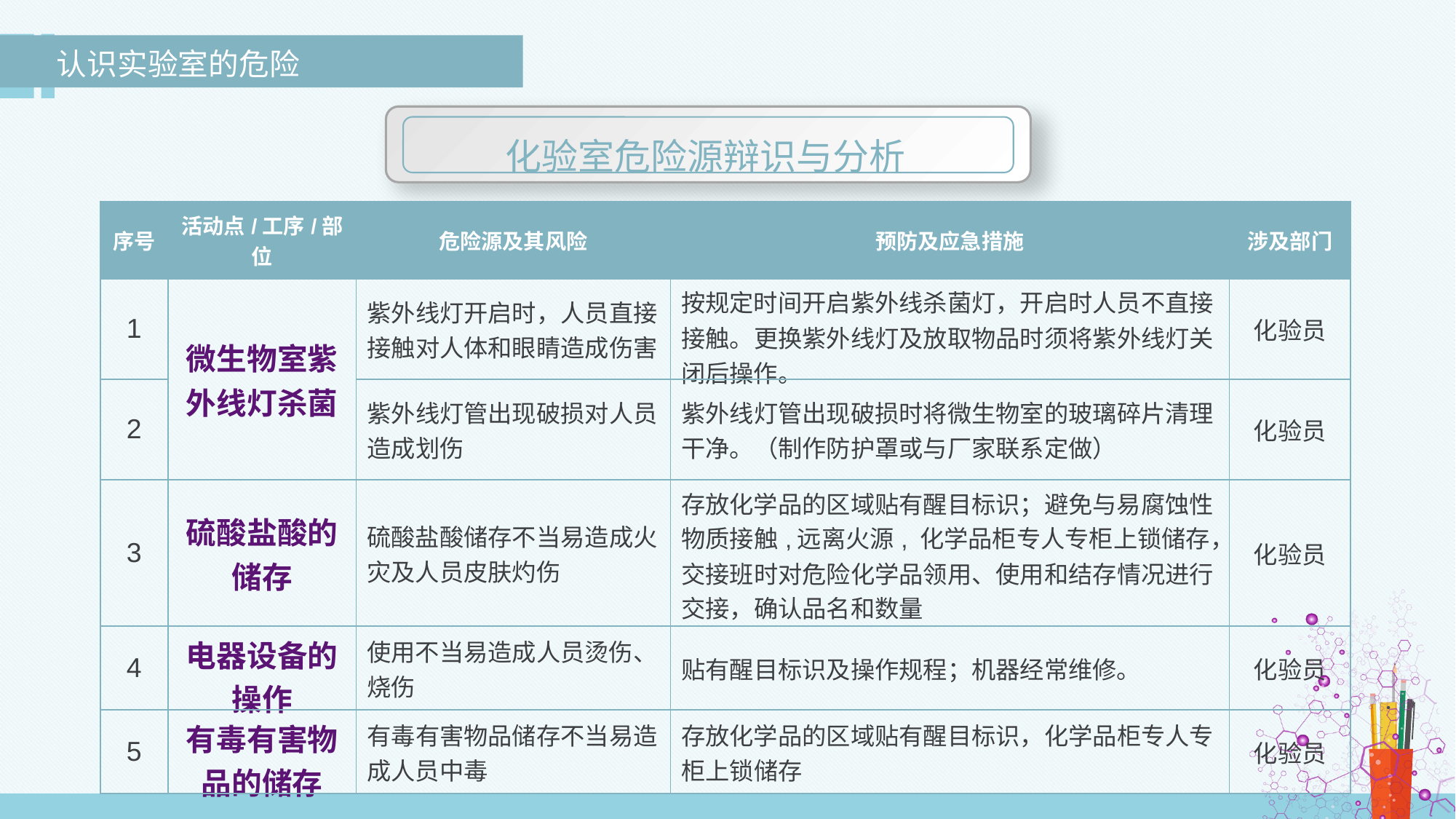

认识实验室的危险

化验室危险源辩识与分析

| 序号 | 活动点/工序/部位 | 危险源及其风险 | 预防及应急措施 | 涉及部门 |
| --- | --- | --- | --- | --- |
| 1 | 微生物室紫外线灯杀菌 | 紫外线灯开启时，人员直接接触对人体和眼睛造成伤害 | 按规定时间开启紫外线杀菌灯，开启时人员不直接接触。更换紫外线灯及放取物品时须将紫外线灯关闭后操作。 | 化验员 |
| 2 |  | 紫外线灯管出现破损对人员造成划伤 | 紫外线灯管出现破损时将微生物室的玻璃碎片清理干净。（制作防护罩或与厂家联系定做） | 化验员 |
| 3 | 硫酸盐酸的储存 | 硫酸盐酸储存不当易造成火灾及人员皮肤灼伤 | 存放化学品的区域贴有醒目标识；避免与易腐蚀性物质接触,远离火源, 化学品柜专人专柜上锁储存，交接班时对危险化学品领用、使用和结存情况进行交接，确认品名和数量 | 化验员 |
| 4 | 电器设备的操作 | 使用不当易造成人员烫伤、烧伤 | 贴有醒目标识及操作规程；机器经常维修。 | 化验员 |
| 5 | 有毒有害物品的储存 | 有毒有害物品储存不当易造成人员中毒 | 存放化学品的区域贴有醒目标识，化学品柜专人专柜上锁储存 | 化验员 |